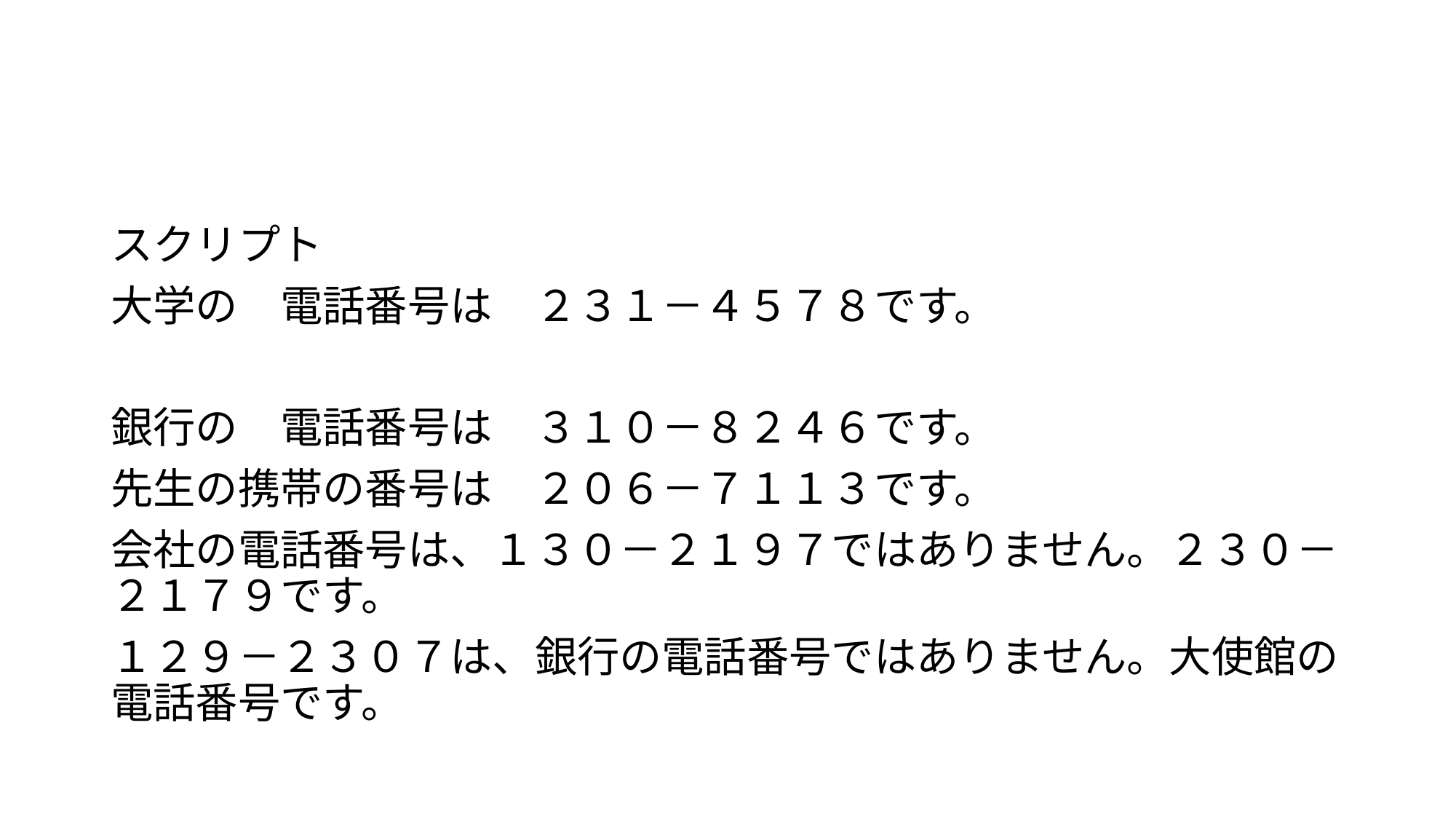

#
スクリプト
大学の　電話番号は　２３１－４５７８です。

銀行の　電話番号は　３１０－８２４６です。
先生の携帯の番号は　２０６－７１１３です。
会社の電話番号は、１３０－２１９７ではありません。２３０－２１７９です。
１２９－２３０７は、銀行の電話番号ではありません。大使館の電話番号です。